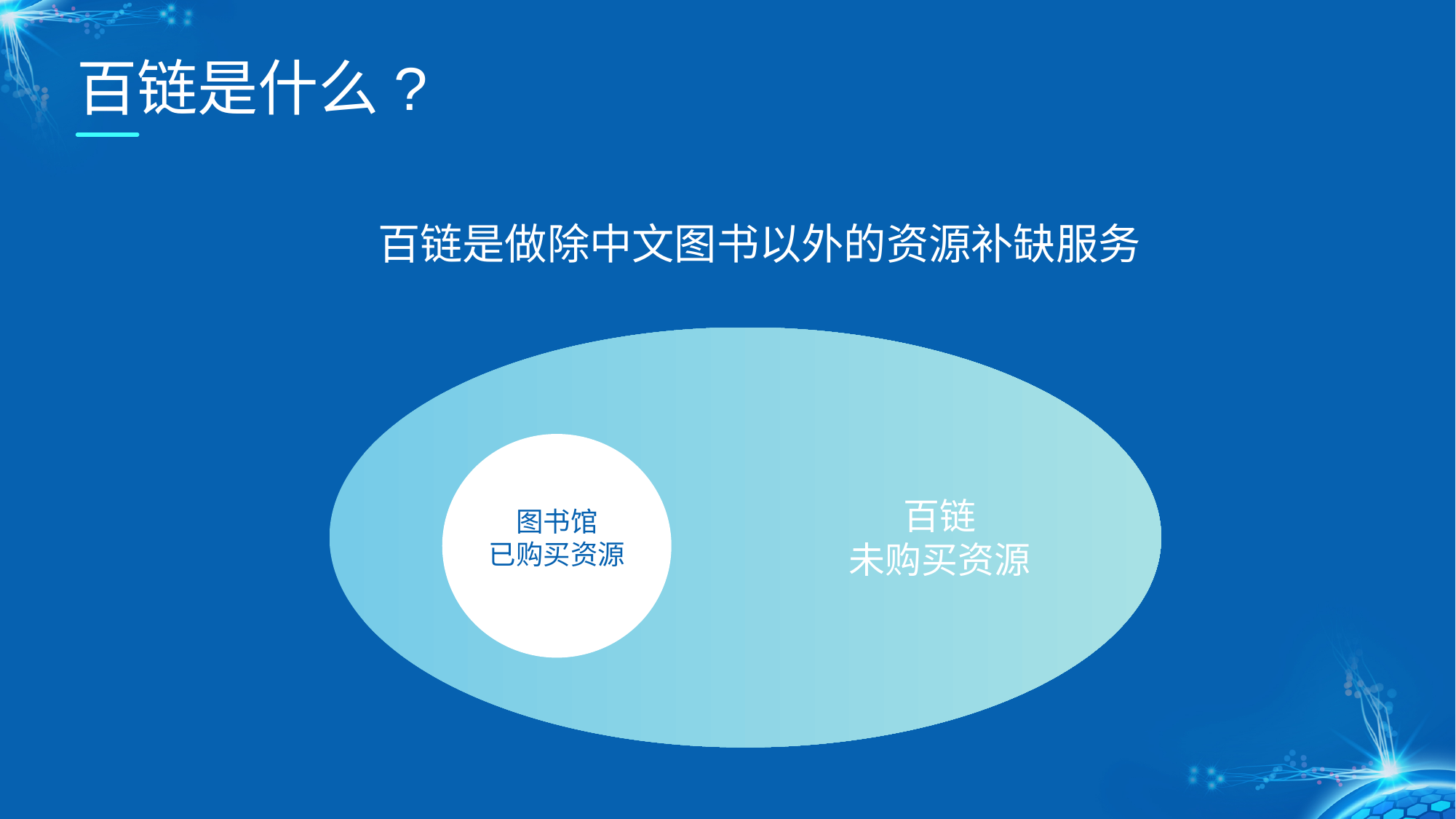

百链是什么?

百链是做除中文图书以外的资源补缺服务

百链
未购买资源
图书馆
已购买资源